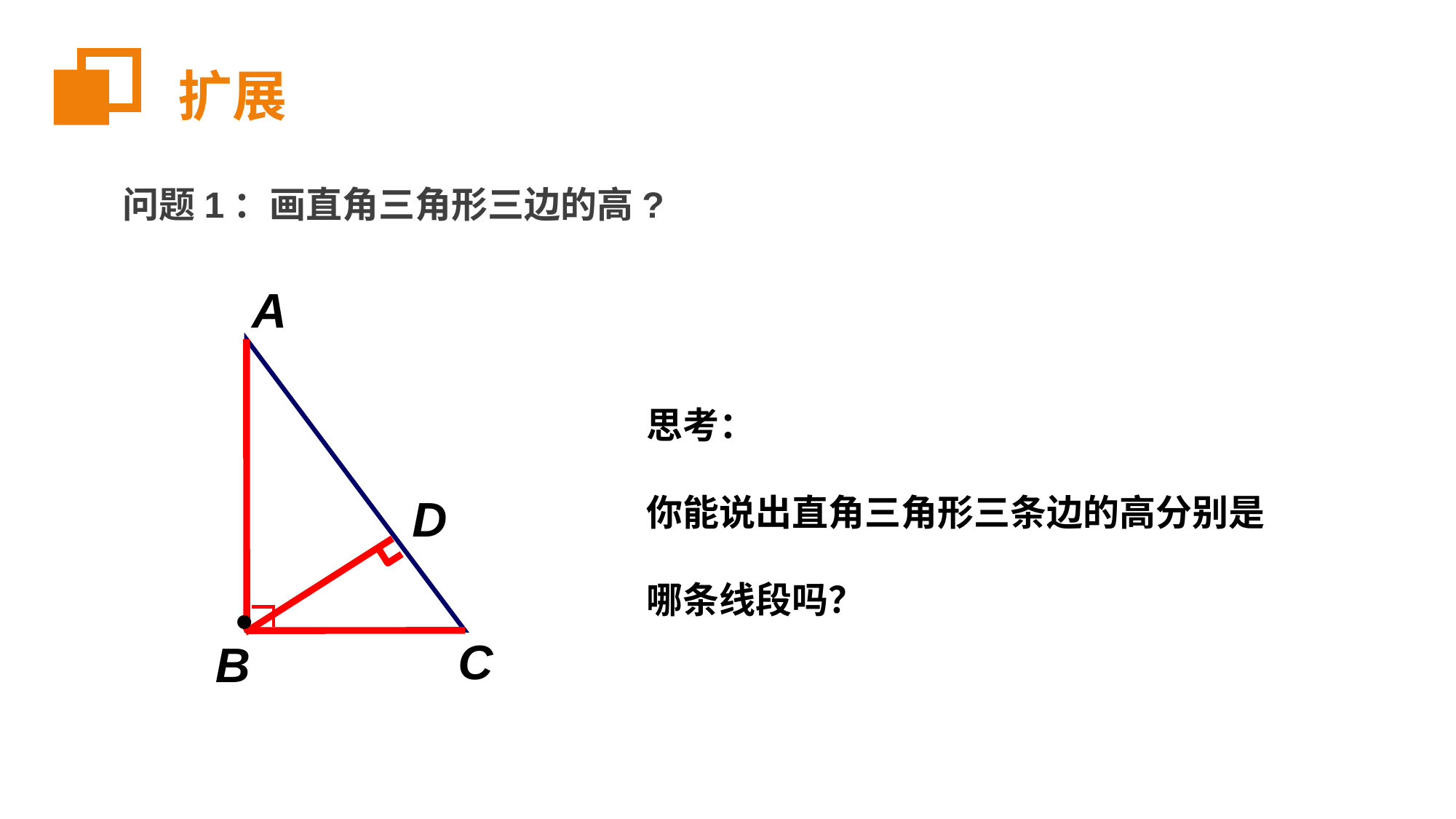

扩展
问题1：画直角三角形三边的高?
A

思考：
你能说出直角三角形三条边的高分别是哪条线段吗？
D

●
C
B